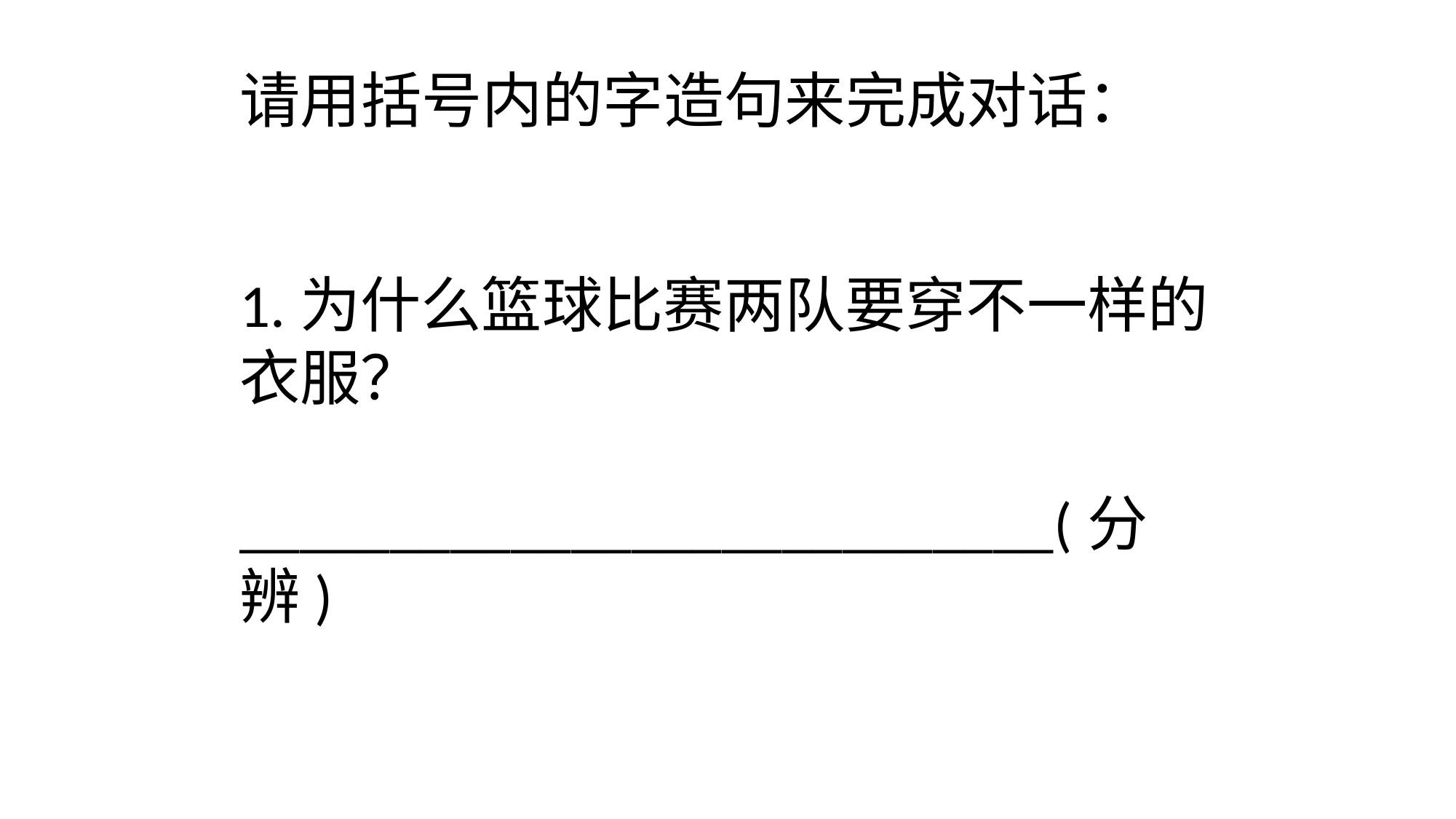

请用括号内的字造句来完成对话：
1.为什么篮球比赛两队要穿不一样的衣服？

___________________________(分辨)